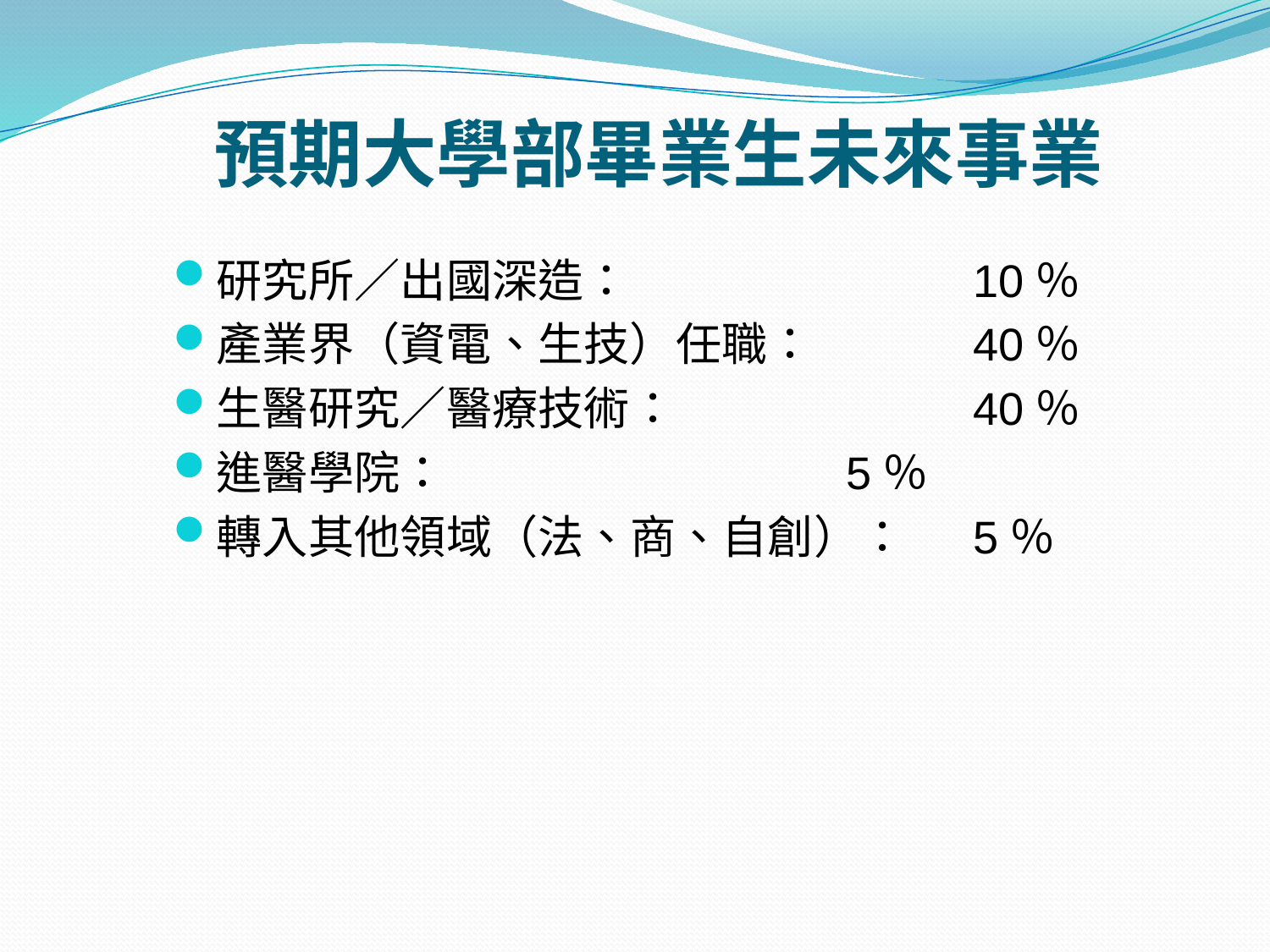

# 預期大學部畢業生未來事業
研究所／出國深造：			10％
產業界（資電、生技）任職：		40％
生醫研究／醫療技術：		 	40％
進醫學院：				5％
轉入其他領域（法、商、自創）：	5％